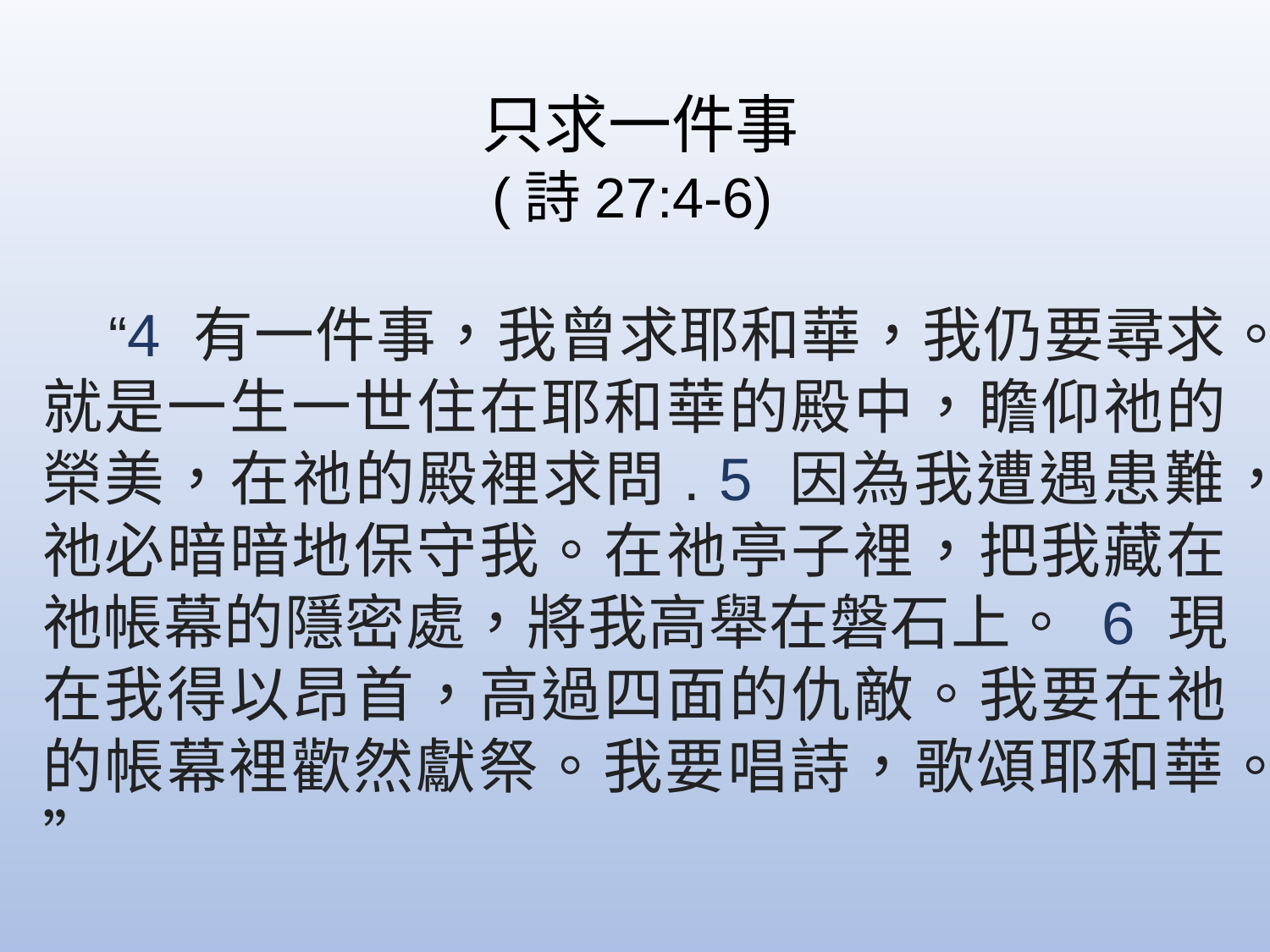

只求一件事
		      	     (詩27:4-6)

    “4 有一件事，我曾求耶和華，我仍要尋求。就是一生一世住在耶和華的殿中，瞻仰祂的榮美，在祂的殿裡求問. 5 因為我遭遇患難，祂必暗暗地保守我。在祂亭子裡，把我藏在祂帳幕的隱密處，將我高舉在磐石上。 6 現在我得以昂首，高過四面的仇敵。我要在祂的帳幕裡歡然獻祭。我要唱詩，歌頌耶和華。”